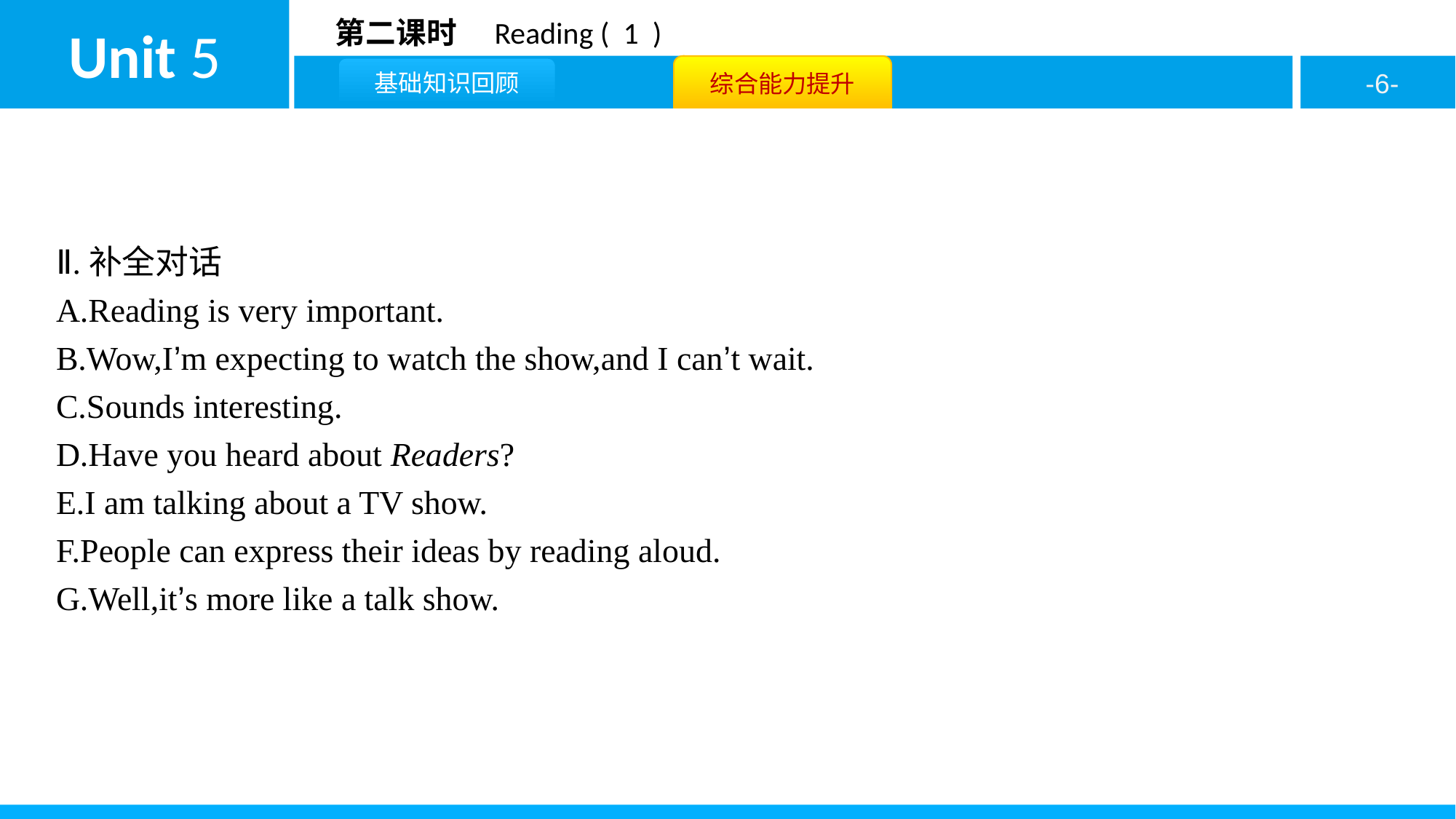

Ⅱ.补全对话
A.Reading is very important.
B.Wow,I’m expecting to watch the show,and I can’t wait.
C.Sounds interesting.
D.Have you heard about Readers?
E.I am talking about a TV show.
F.People can express their ideas by reading aloud.
G.Well,it’s more like a talk show.